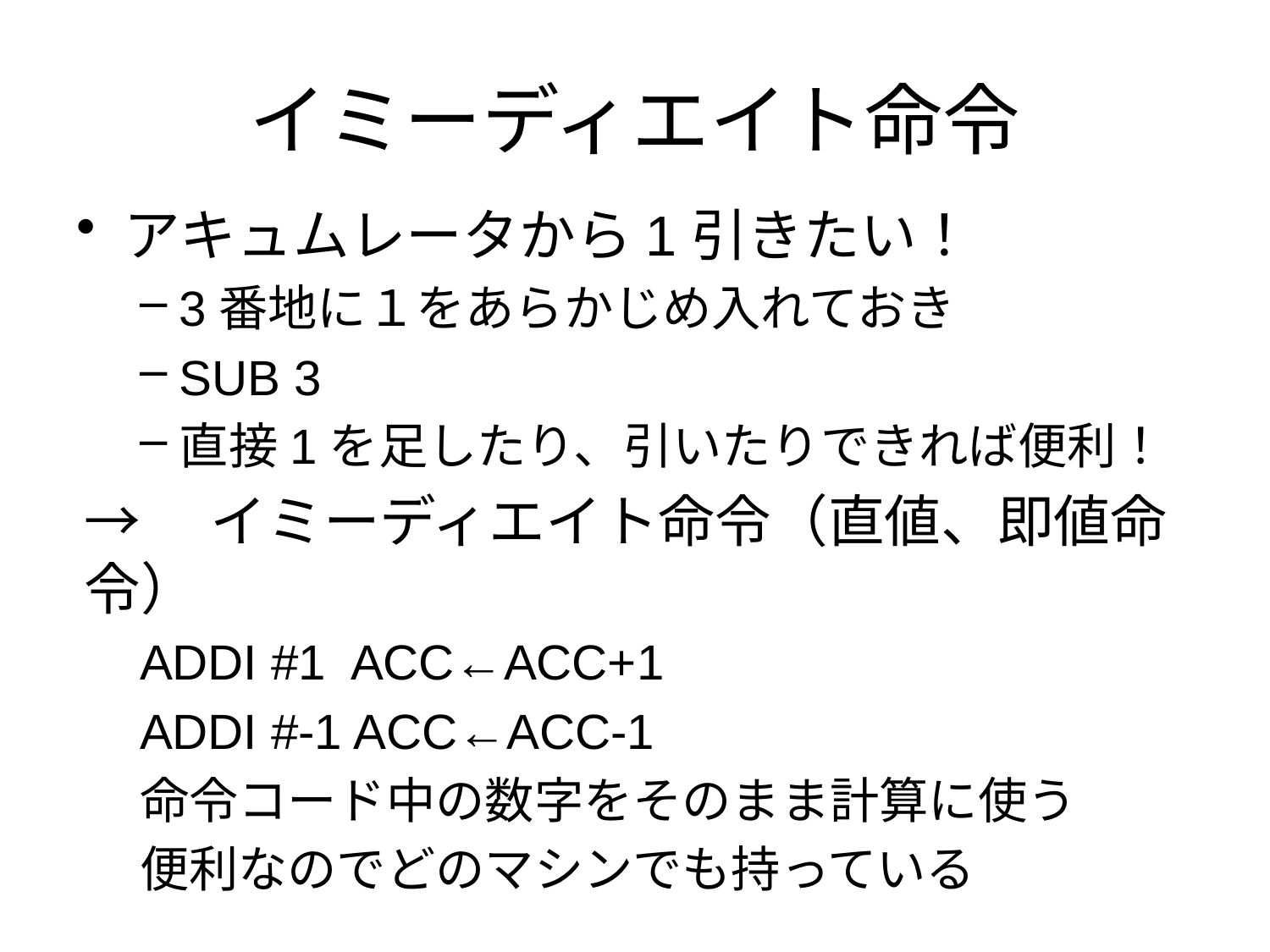

# イミーディエイト命令
アキュムレータから1引きたい！
3番地に１をあらかじめ入れておき
SUB 3
直接1を足したり、引いたりできれば便利！
→　イミーディエイト命令（直値、即値命令）
ADDI #1  ACC←ACC+1
ADDI #-1 ACC←ACC-1
命令コード中の数字をそのまま計算に使う
便利なのでどのマシンでも持っている